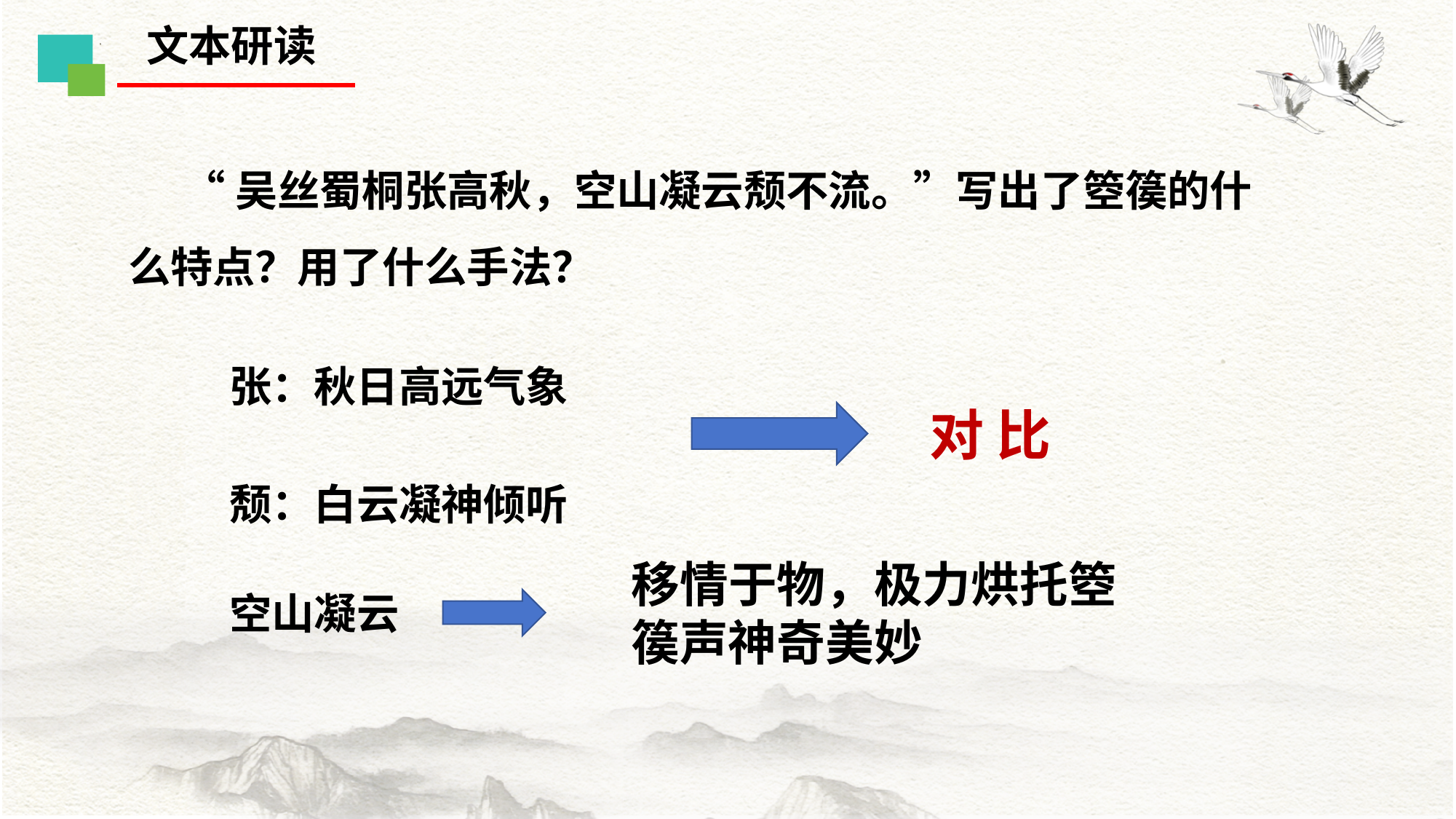

文本研读

“吴丝蜀桐张高秋，空山凝云颓不流。”写出了箜篌的什么特点？用了什么手法？
张：秋日高远气象
对 比

颓：白云凝神倾听
移情于物，极力烘托箜篌声神奇美妙
空山凝云